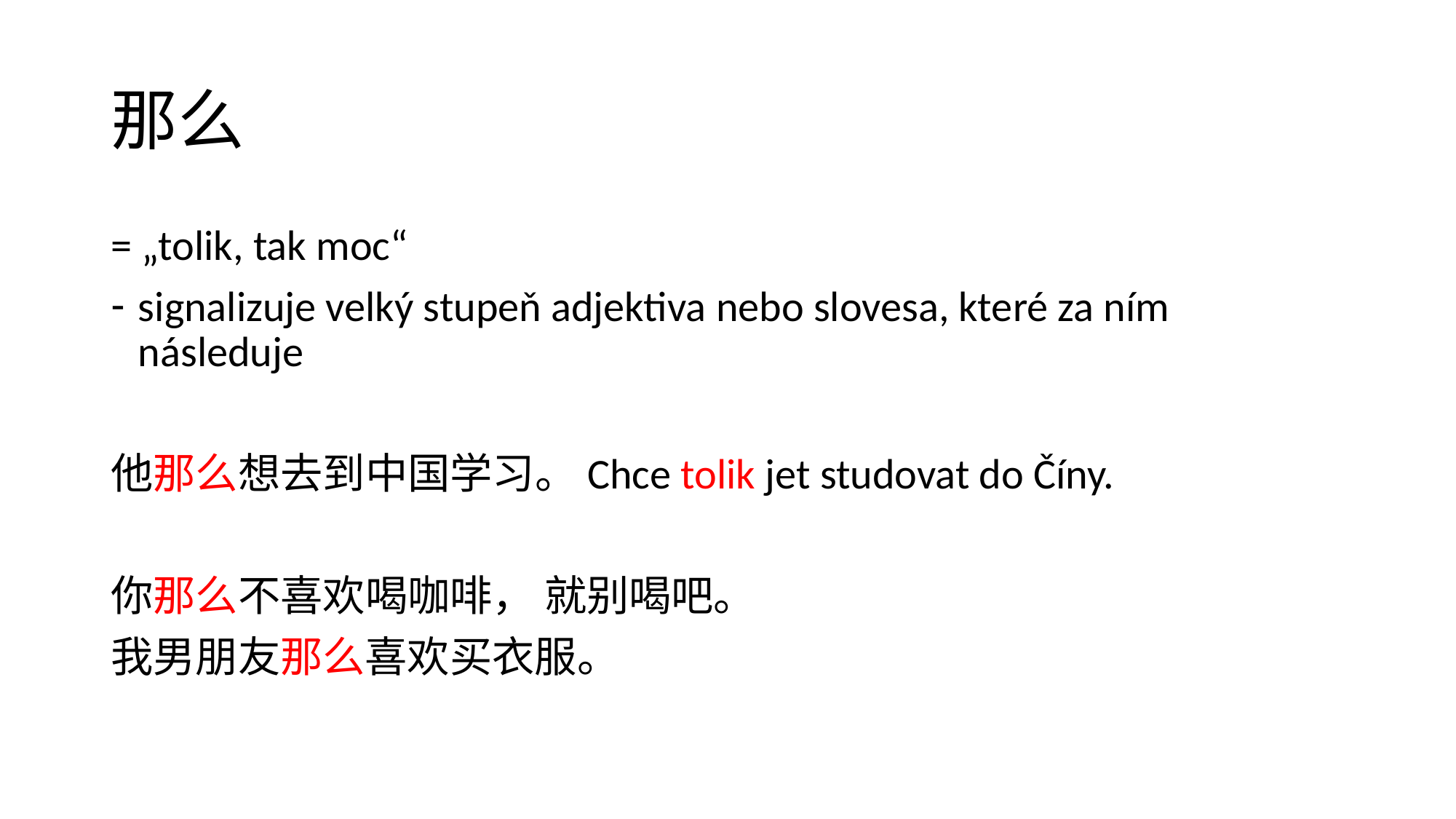

# 那么
= „tolik, tak moc“
signalizuje velký stupeň adjektiva nebo slovesa, které za ním následuje

他那么想去到中国学习。Chce tolik jet studovat do Číny.

你那么不喜欢喝咖啡， 就别喝吧。
我男朋友那么喜欢买衣服。